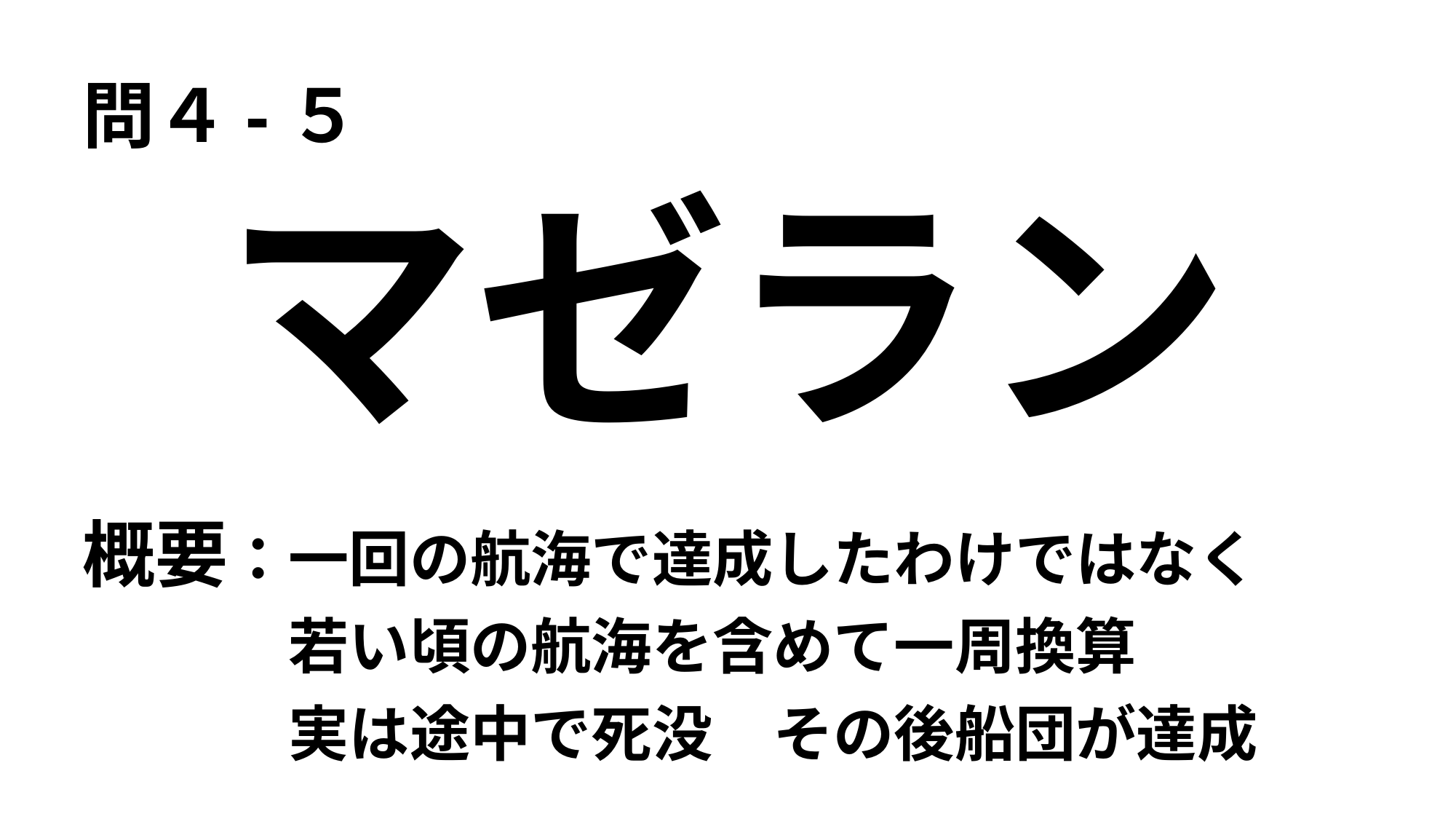

問４-５
マゼラン
概要：一回の航海で達成したわけではなく
　　　若い頃の航海を含めて一周換算
　　　実は途中で死没　その後船団が達成